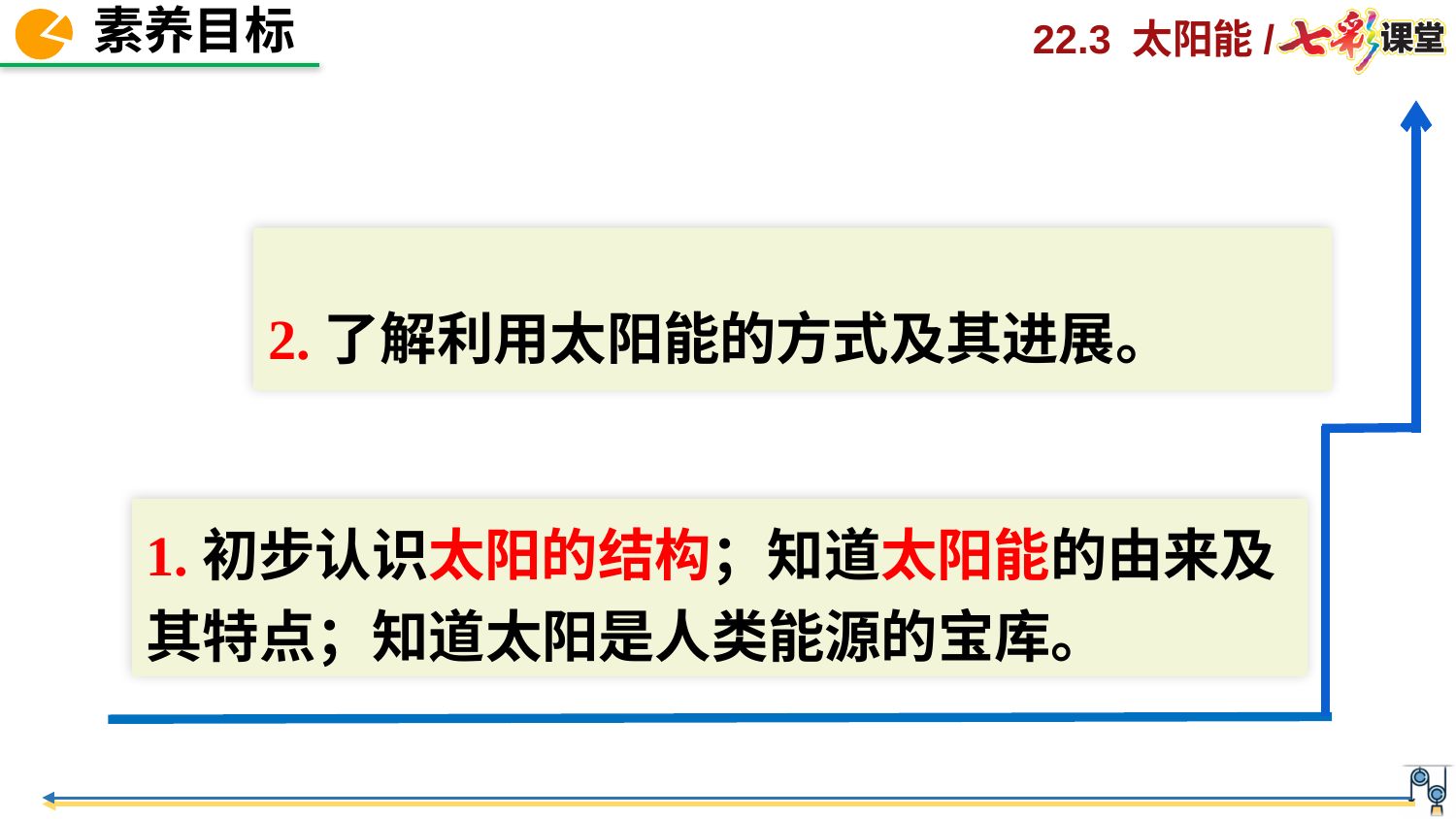

2.了解利用太阳能的方式及其进展。
1.初步认识太阳的结构；知道太阳能的由来及其特点；知道太阳是人类能源的宝库。